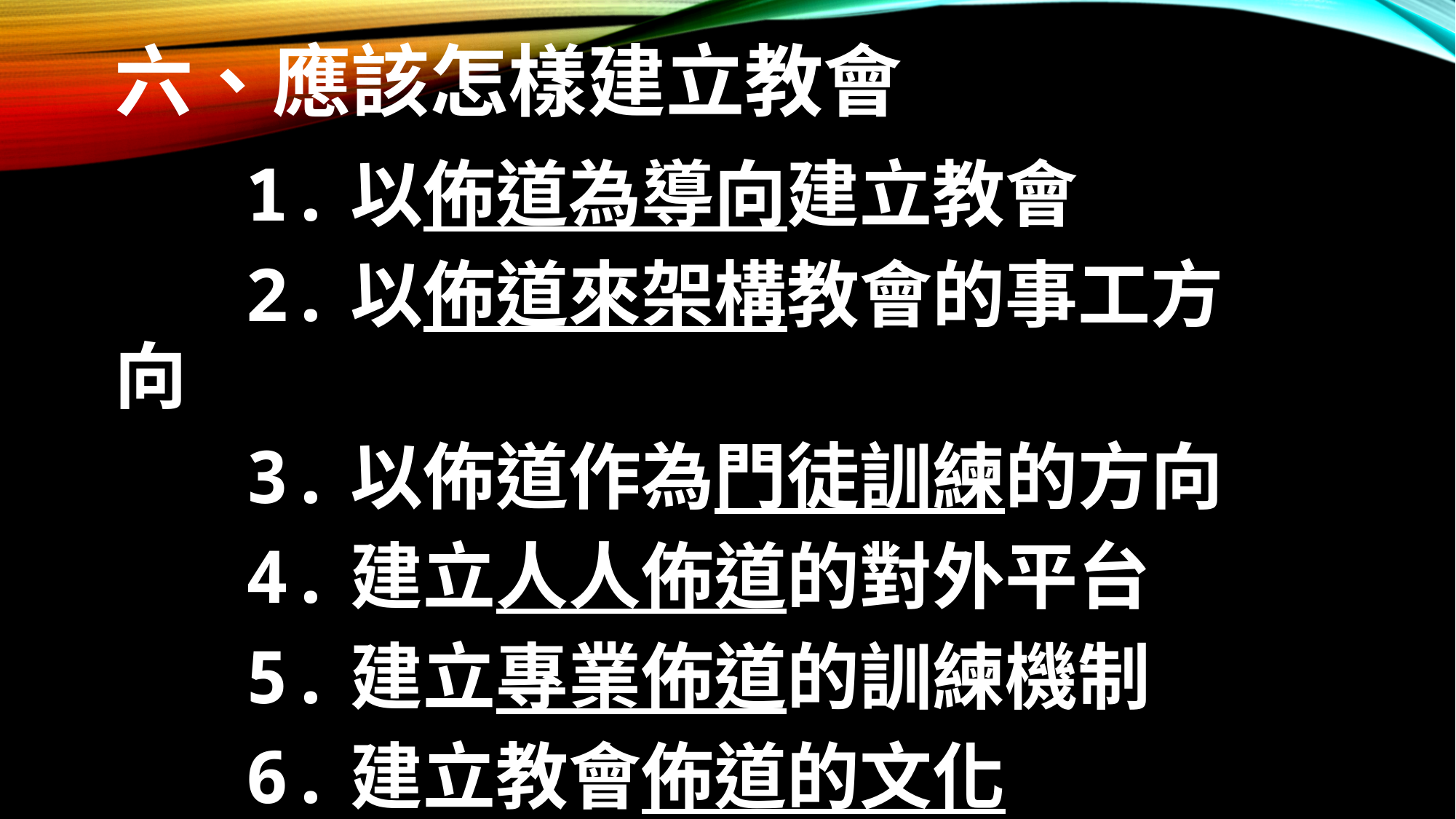

六、應該怎樣建立教會
   1.以佈道為導向建立教會
   2.以佈道來架構教會的事工方向
   3.以佈道作為門徒訓練的方向
   4.建立人人佈道的對外平台
   5.建立專業佈道的訓練機制
   6.建立教會佈道的文化